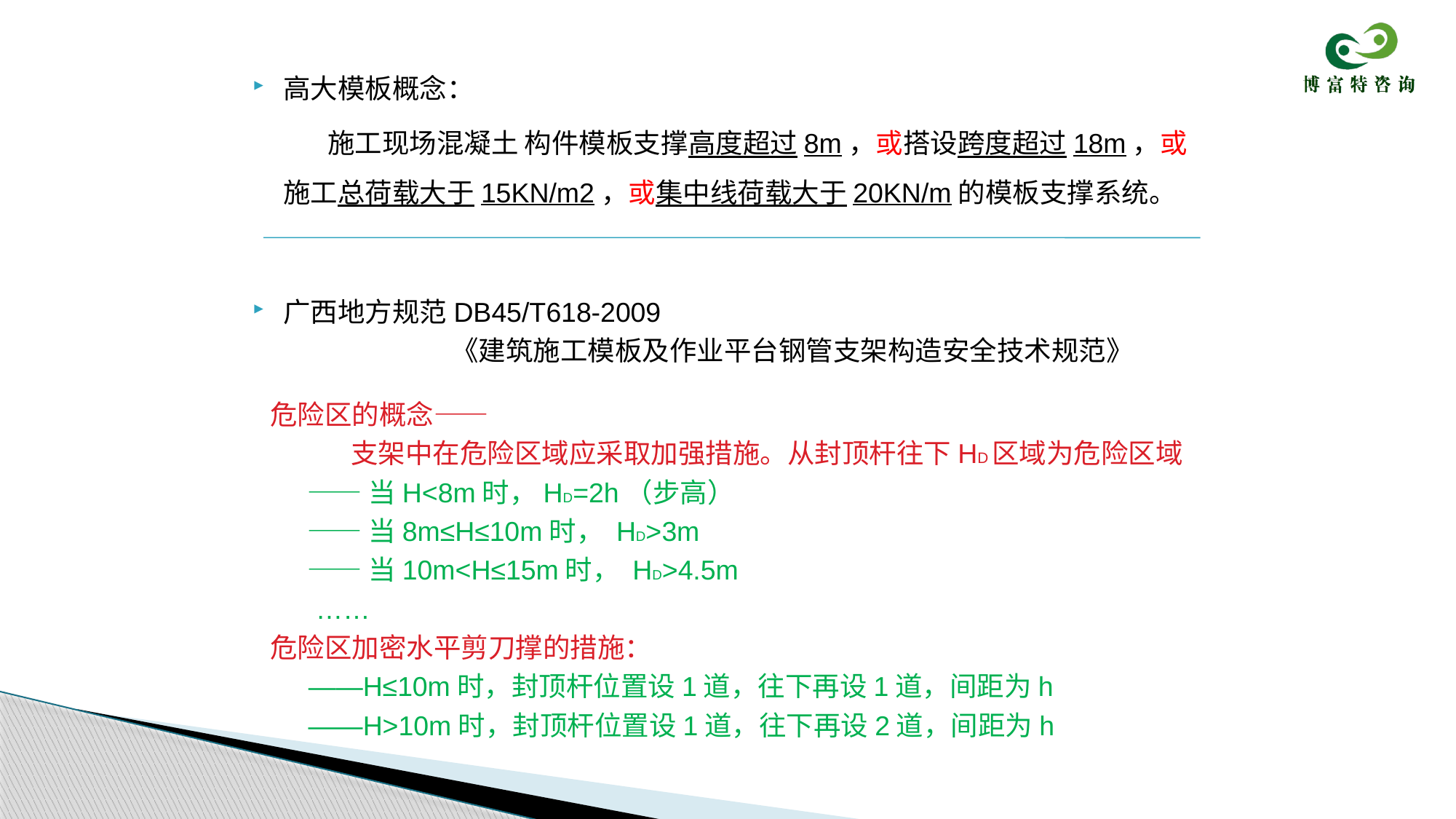

高大模板概念：
           施工现场混凝土 构件模板支撑高度超过8m，或搭设跨度超过18m，或施工总荷载大于15KN/m2，或集中线荷载大于20KN/m的模板支撑系统。
广西地方规范DB45/T618-2009
                               《建筑施工模板及作业平台钢管支架构造安全技术规范》
危险区的概念——
            支架中在危险区域应采取加强措施。从封顶杆往下HD区域为危险区域
      ——当H<8m时，HD=2h（步高）
      ——当8m≤H≤10m时， HD>3m
      ——当10m<H≤15m时， HD>4.5m
      ……
危险区加密水平剪刀撑的措施：
     ——H≤10m时，封顶杆位置设1道，往下再设1道，间距为h
     ——H>10m时，封顶杆位置设1道，往下再设2道，间距为h